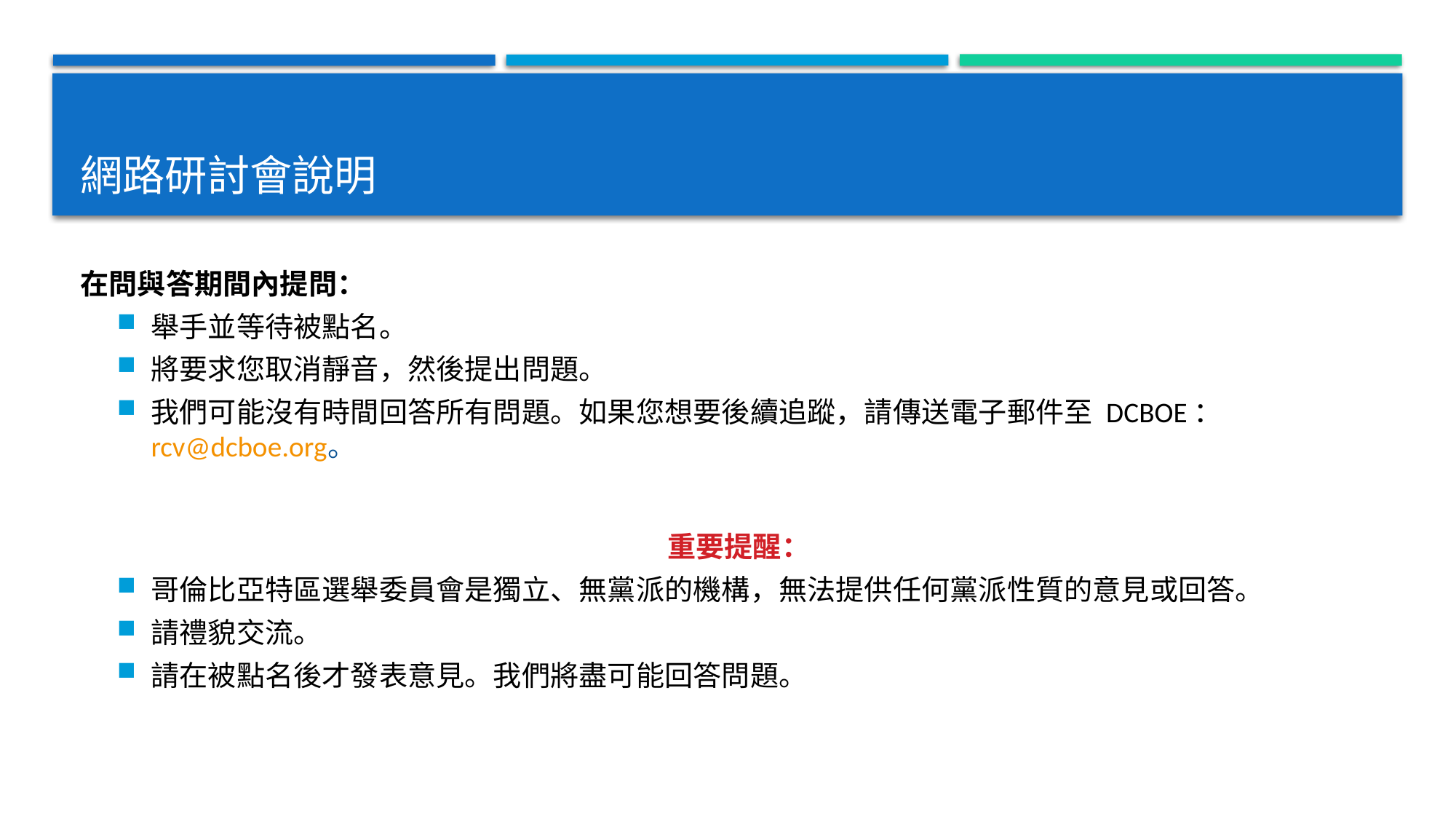

# 網路研討會說明
在問與答期間內提問：
舉手並等待被點名。
將要求您取消靜音，然後提出問題。
我們可能沒有時間回答所有問題。如果您想要後續追蹤，請傳送電子郵件至 DCBOE：rcv@dcboe.org。

重要提醒：
哥倫比亞特區選舉委員會是獨立、無黨派的機構，無法提供任何黨派性質的意見或回答。
請禮貌交流。
請在被點名後才發表意見。我們將盡可能回答問題。